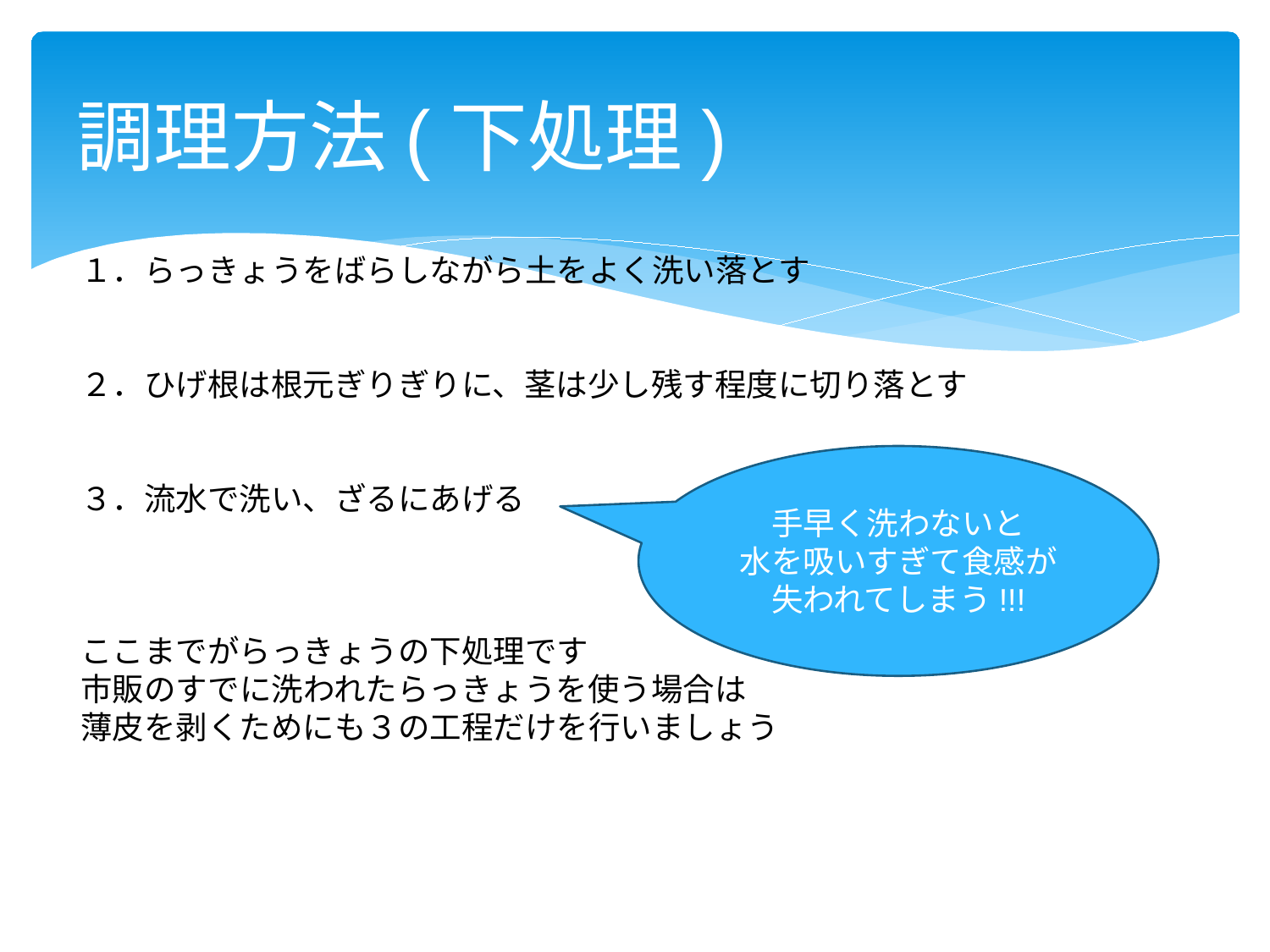

# 調理方法(下処理)
１．らっきょうをばらしながら土をよく洗い落とす

２．ひげ根は根元ぎりぎりに、茎は少し残す程度に切り落とす

３．流水で洗い、ざるにあげる

ここまでがらっきょうの下処理です
市販のすでに洗われたらっきょうを使う場合は
薄皮を剥くためにも３の工程だけを行いましょう
手早く洗わないと
水を吸いすぎて食感が
失われてしまう!!!